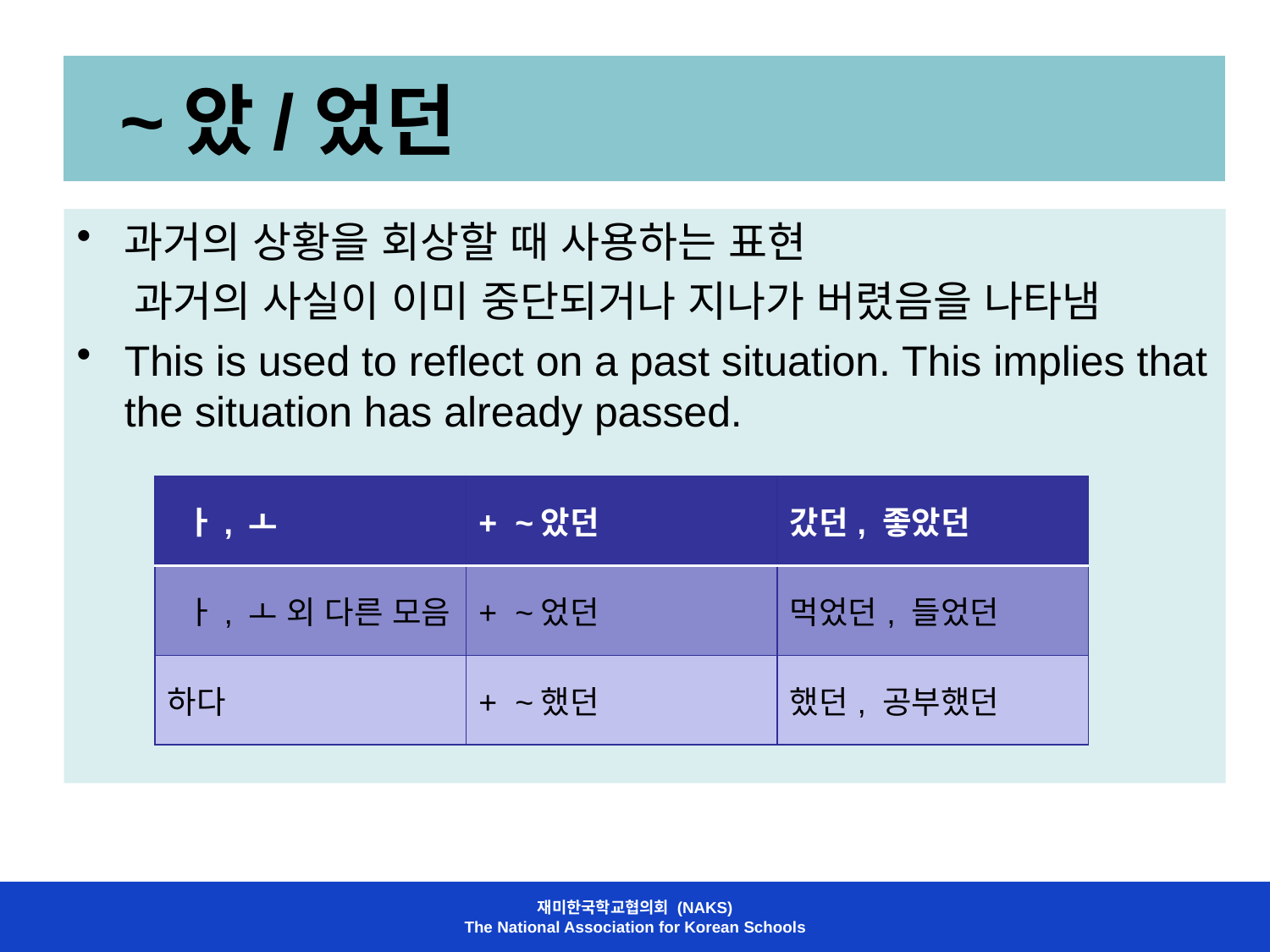

# ~았/었던
과거의 상황을 회상할 때 사용하는 표현
    과거의 사실이 이미 중단되거나 지나가 버렸음을 나타냄
This is used to reflect on a past situation. This implies that the situation has already passed.

| ㅏ, ㅗ | + ~았던 | 갔던, 좋았던 |
| --- | --- | --- |
| ㅏ, ㅗ 외 다른 모음 | + ~었던 | 먹었던, 들었던 |
| 하다 | + ~했던 | 했던, 공부했던 |
재미한국학교협의회 (NAKS)
The National Association for Korean Schools